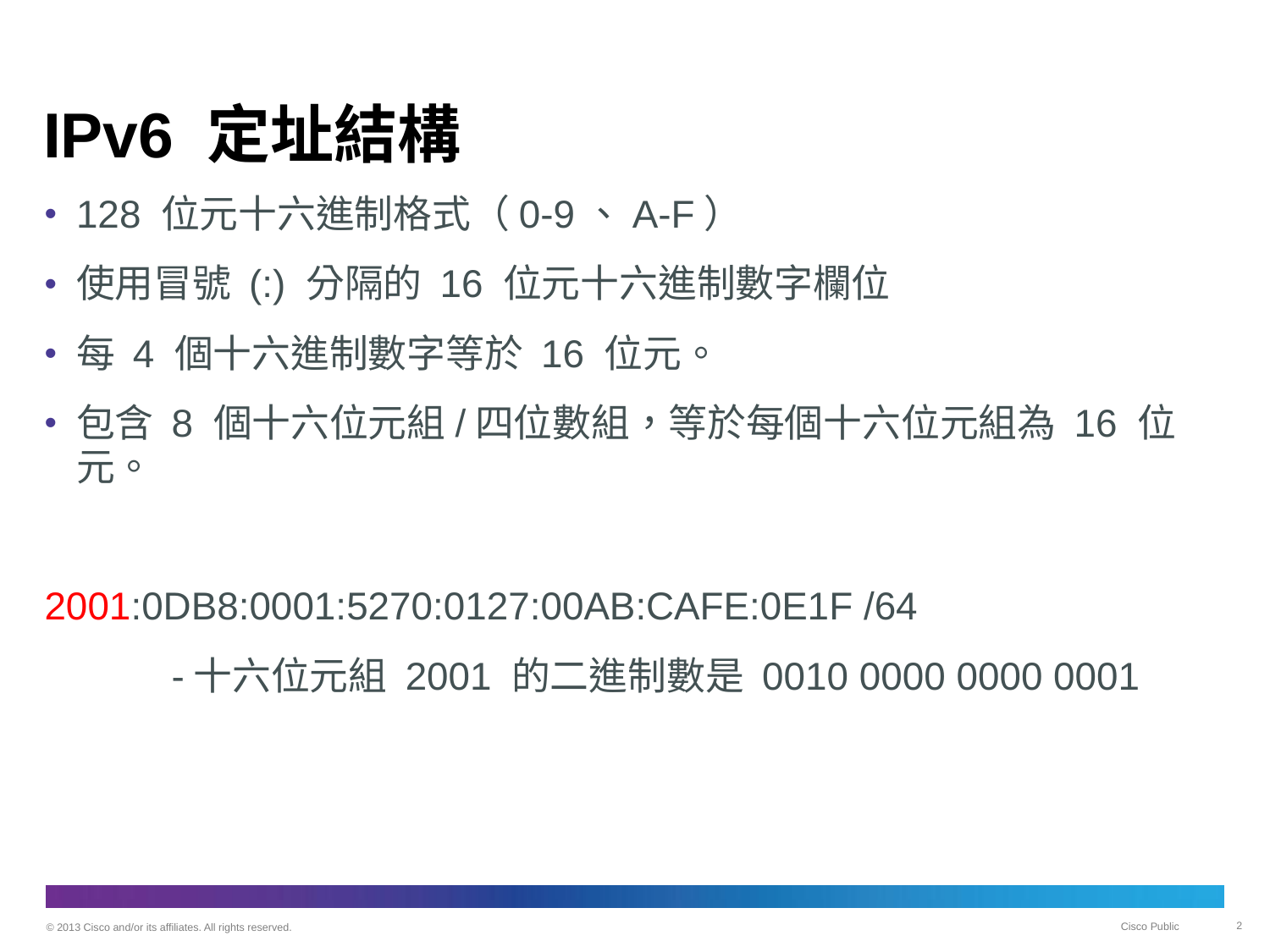

# IPv6 定址結構
128 位元十六進制格式（0-9、A-F）
使用冒號 (:) 分隔的 16 位元十六進制數字欄位
每 4 個十六進制數字等於 16 位元。
包含 8 個十六位元組/四位數組，等於每個十六位元組為 16 位元。

2001:0DB8:0001:5270:0127:00AB:CAFE:0E1F /64
	-十六位元組 2001 的二進制數是 0010 0000 0000 0001